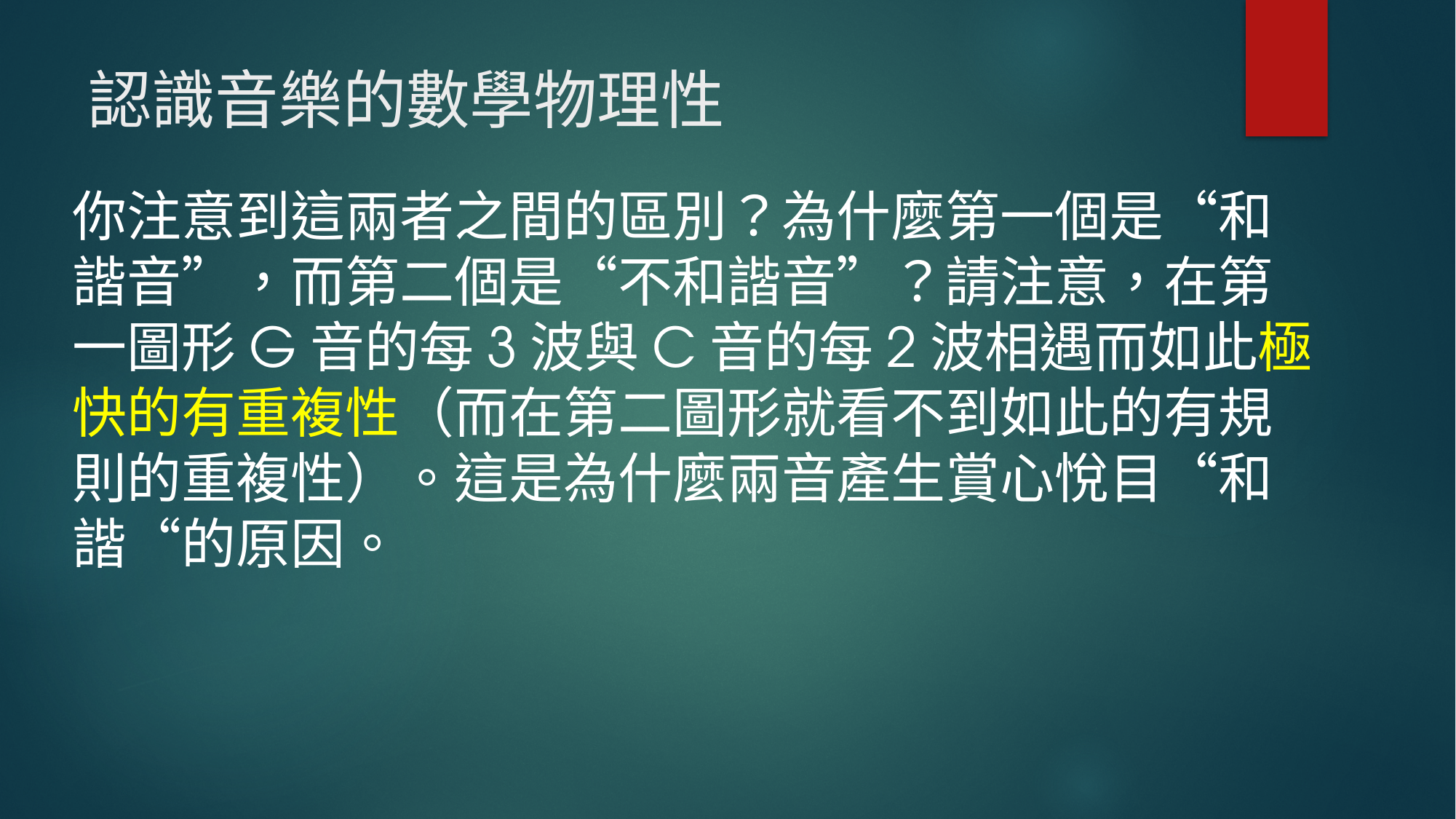

# 認識音樂的數學物理性
你注意到這兩者之間的區別？為什麼第一個是“和諧音”，而第二個是“不和諧音”？請注意，在第一圖形G音的每3波與C音的每2波相遇而如此極快的有重複性（而在第二圖形就看不到如此的有規則的重複性）。這是為什麼兩音產生賞心悅目“和諧“的原因。